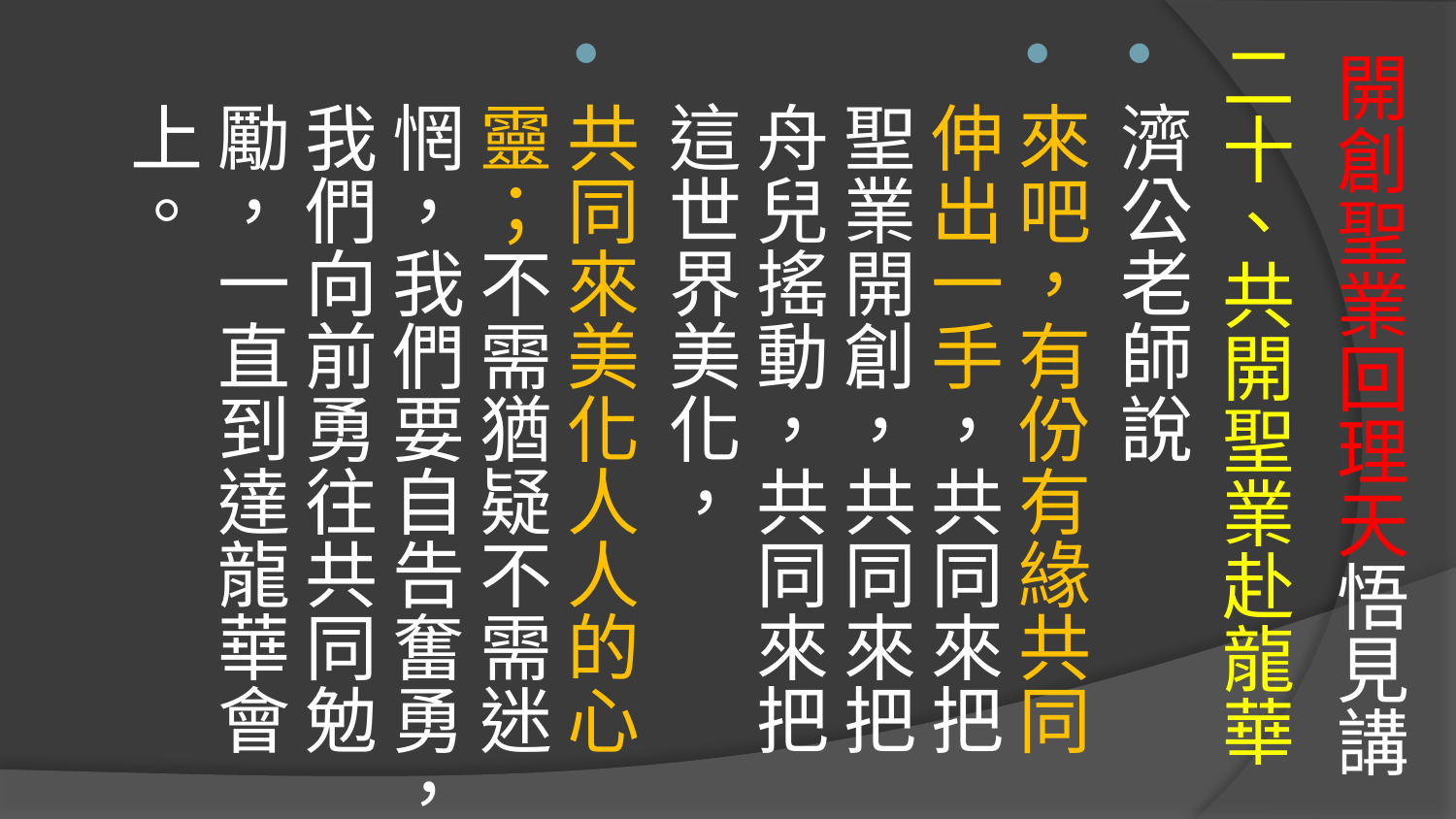

二十、共開聖業赴龍華
濟公老師說
來吧，有份有緣共同伸出一手，共同來把聖業開創，共同來把舟兒搖動，共同來把這世界美化，
共同來美化人人的心靈；不需猶疑不需迷惘，我們要自告奮勇，我們向前勇往共同勉勵，一直到達龍華會上。

# 開創聖業回理天悟見講